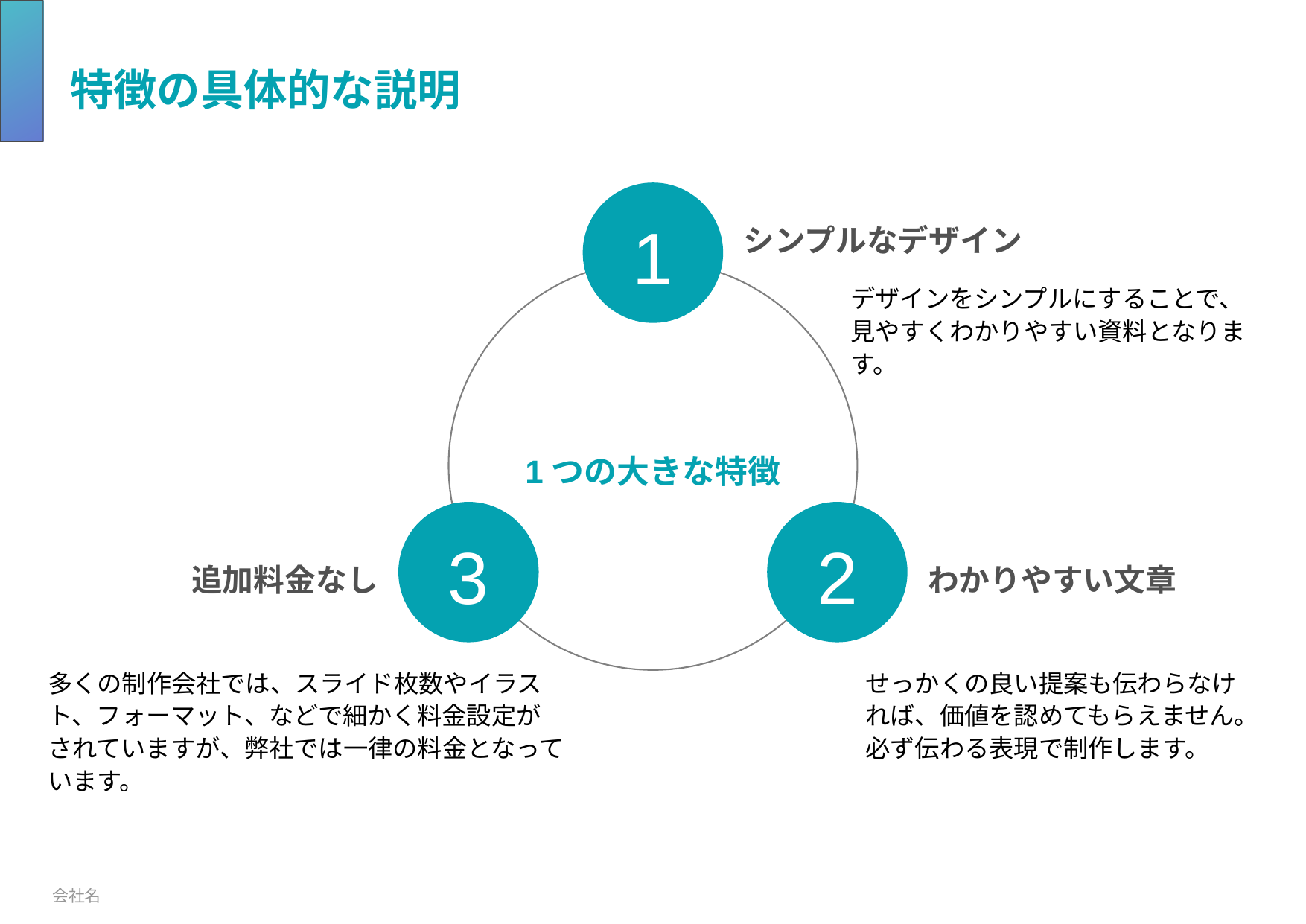

# 特徴の具体的な説明
1

3
2
シンプルなデザイン
デザインをシンプルにすることで、見やすくわかりやすい資料となります。
1つの大きな特徴
追加料金なし
わかりやすい文章
多くの制作会社では、スライド枚数やイラスト、フォーマット、などで細かく料金設定がされていますが、弊社では一律の料金となっています。
せっかくの良い提案も伝わらなければ、価値を認めてもらえません。必ず伝わる表現で制作します。
会社名